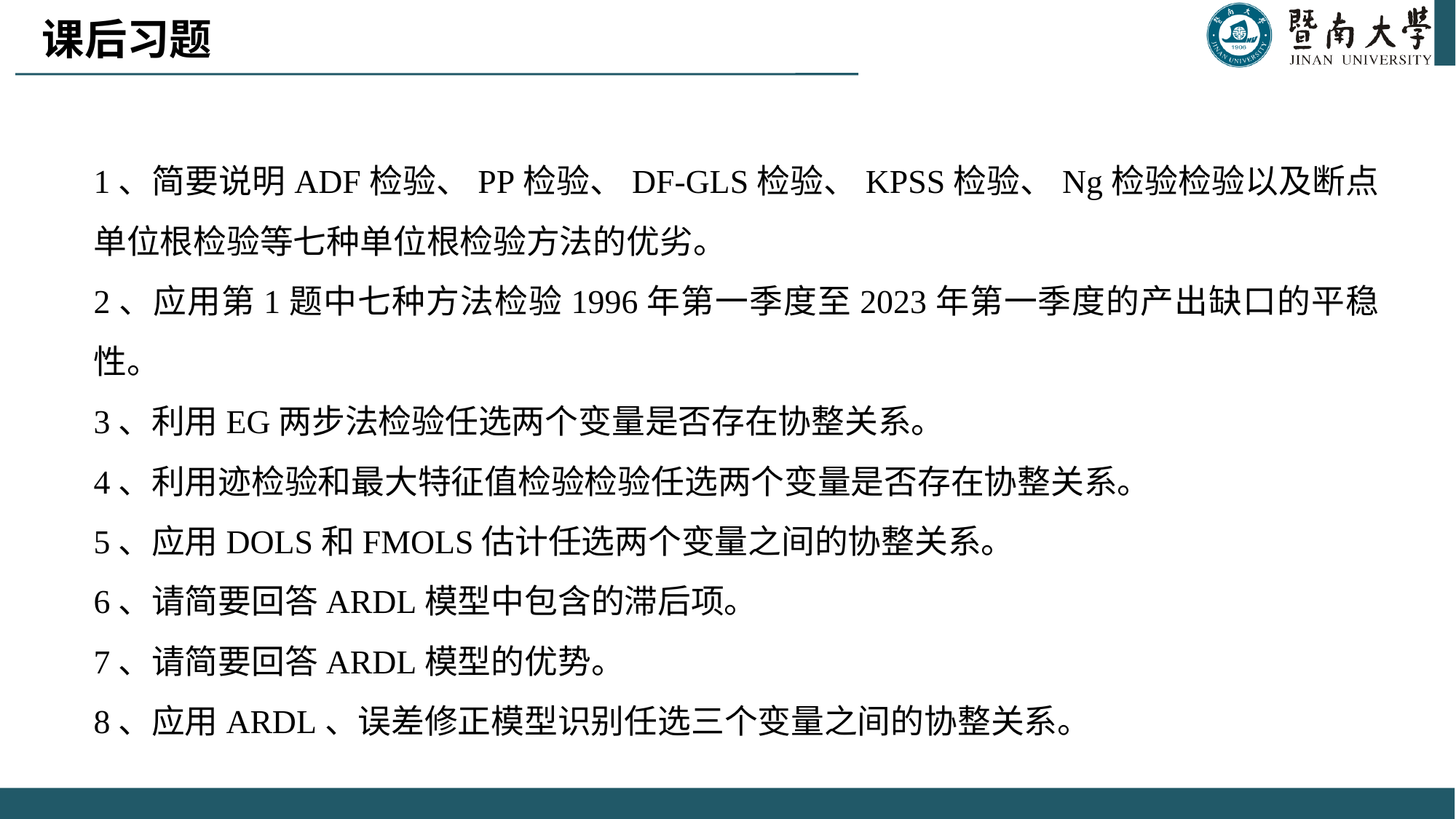

# 课后习题
1、简要说明ADF检验、PP检验、DF-GLS检验、KPSS检验、Ng检验检验以及断点单位根检验等七种单位根检验方法的优劣。
2、应用第1题中七种方法检验1996年第一季度至2023年第一季度的产出缺口的平稳性。
3、利用EG两步法检验任选两个变量是否存在协整关系。
4、利用迹检验和最大特征值检验检验任选两个变量是否存在协整关系。
5、应用DOLS和FMOLS估计任选两个变量之间的协整关系。
6、请简要回答ARDL模型中包含的滞后项。
7、请简要回答ARDL模型的优势。
8、应用ARDL、误差修正模型识别任选三个变量之间的协整关系。